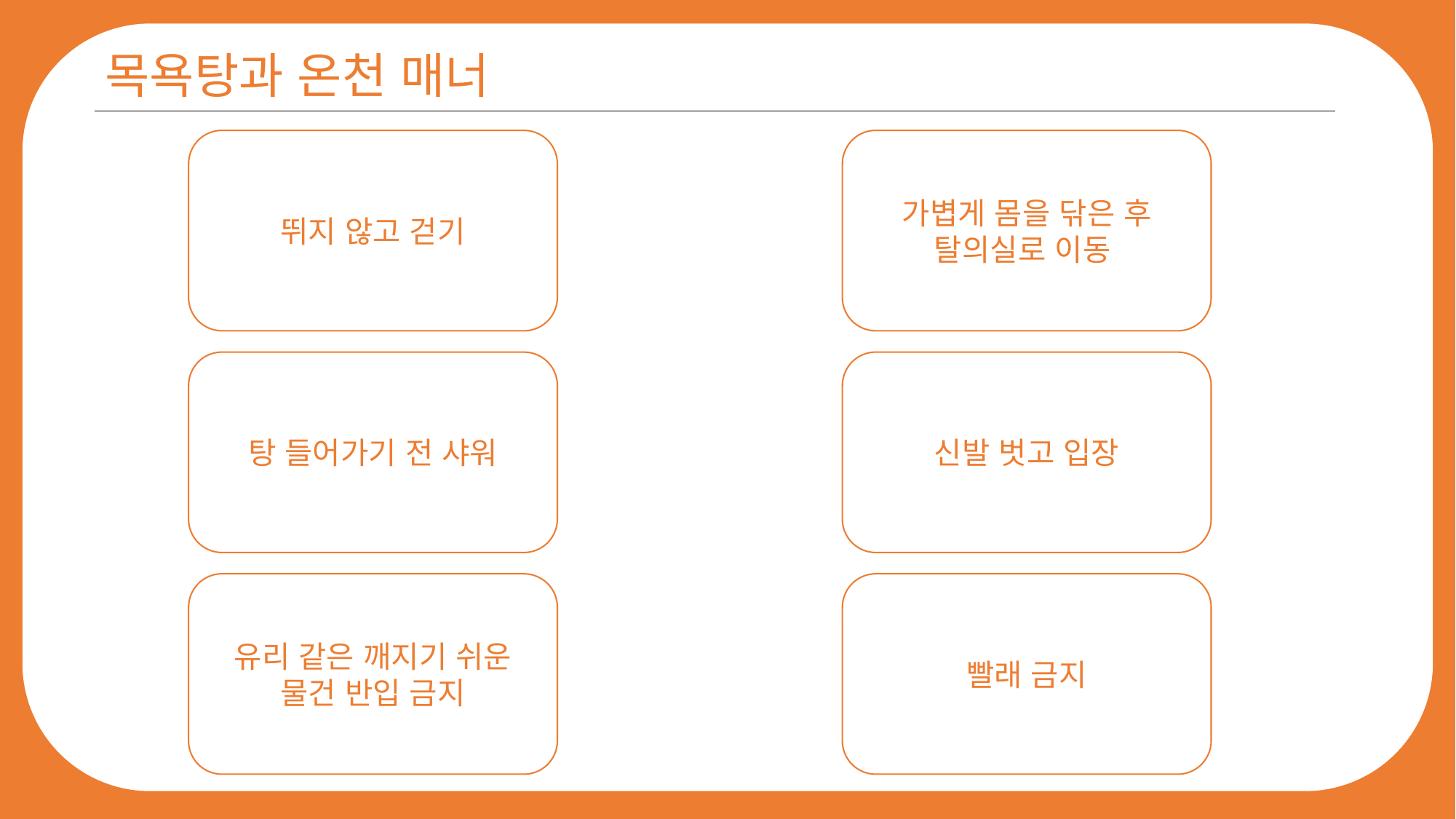

목욕탕과 온천 매너
뛰지 않고 걷기
가볍게 몸을 닦은 후
탈의실로 이동
탕 들어가기 전 샤워
신발 벗고 입장
유리 같은 깨지기 쉬운
물건 반입 금지
빨래 금지